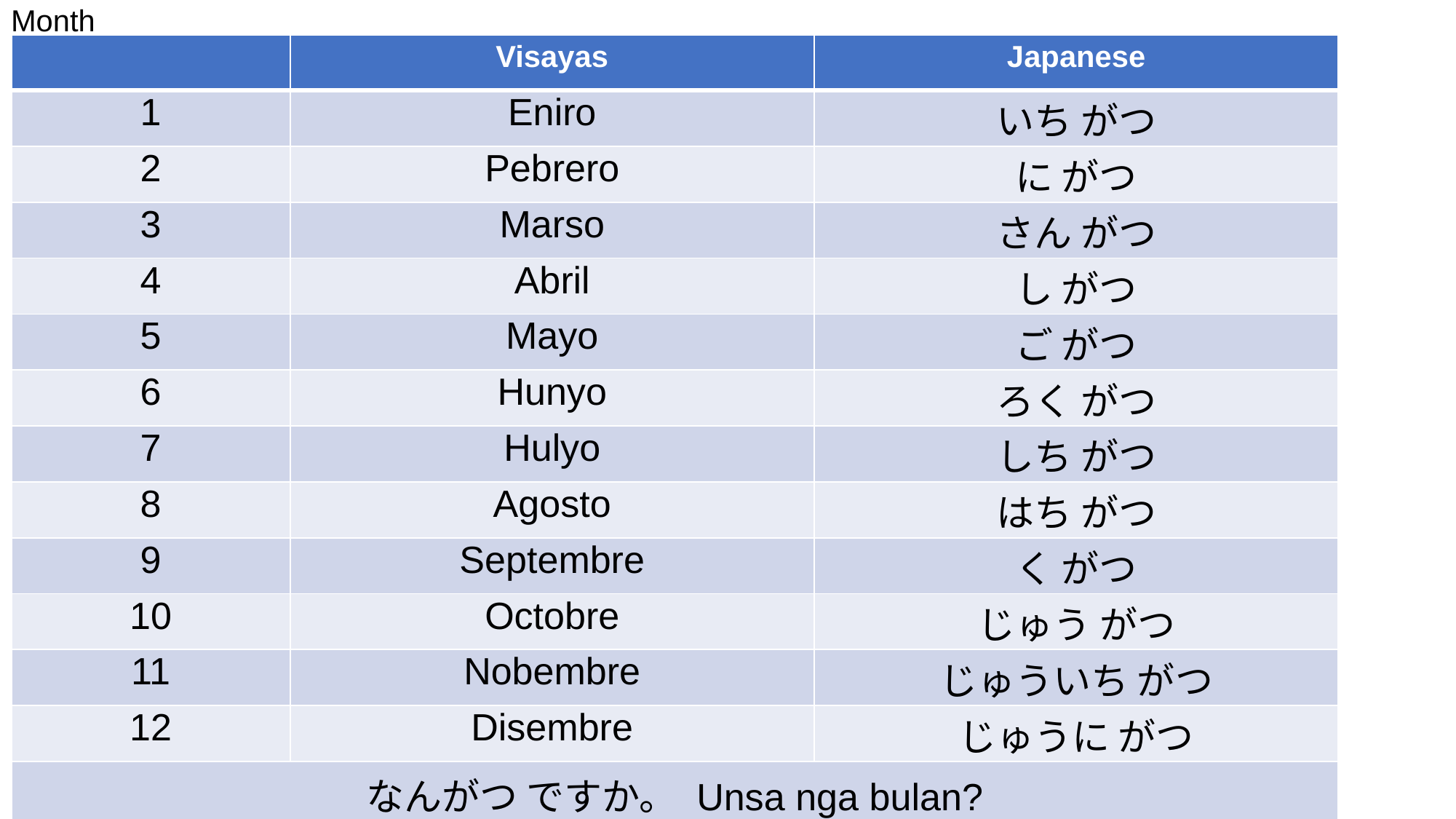

# Month
|  | Visayas | Japanese |
| --- | --- | --- |
| 1 | Eniro | いち がつ |
| 2 | Pebrero | に がつ |
| 3 | Marso | さん がつ |
| 4 | Abril | し がつ |
| 5 | Mayo | ご がつ |
| 6 | Hunyo | ろく がつ |
| 7 | Hulyo | しち がつ |
| 8 | Agosto | はち がつ |
| 9 | Septembre | く がつ |
| 10 | Octobre | じゅう がつ |
| 11 | Nobembre | じゅういち がつ |
| 12 | Disembre | じゅうに がつ |
| なんがつ ですか。 Unsa nga bulan? |  |  |